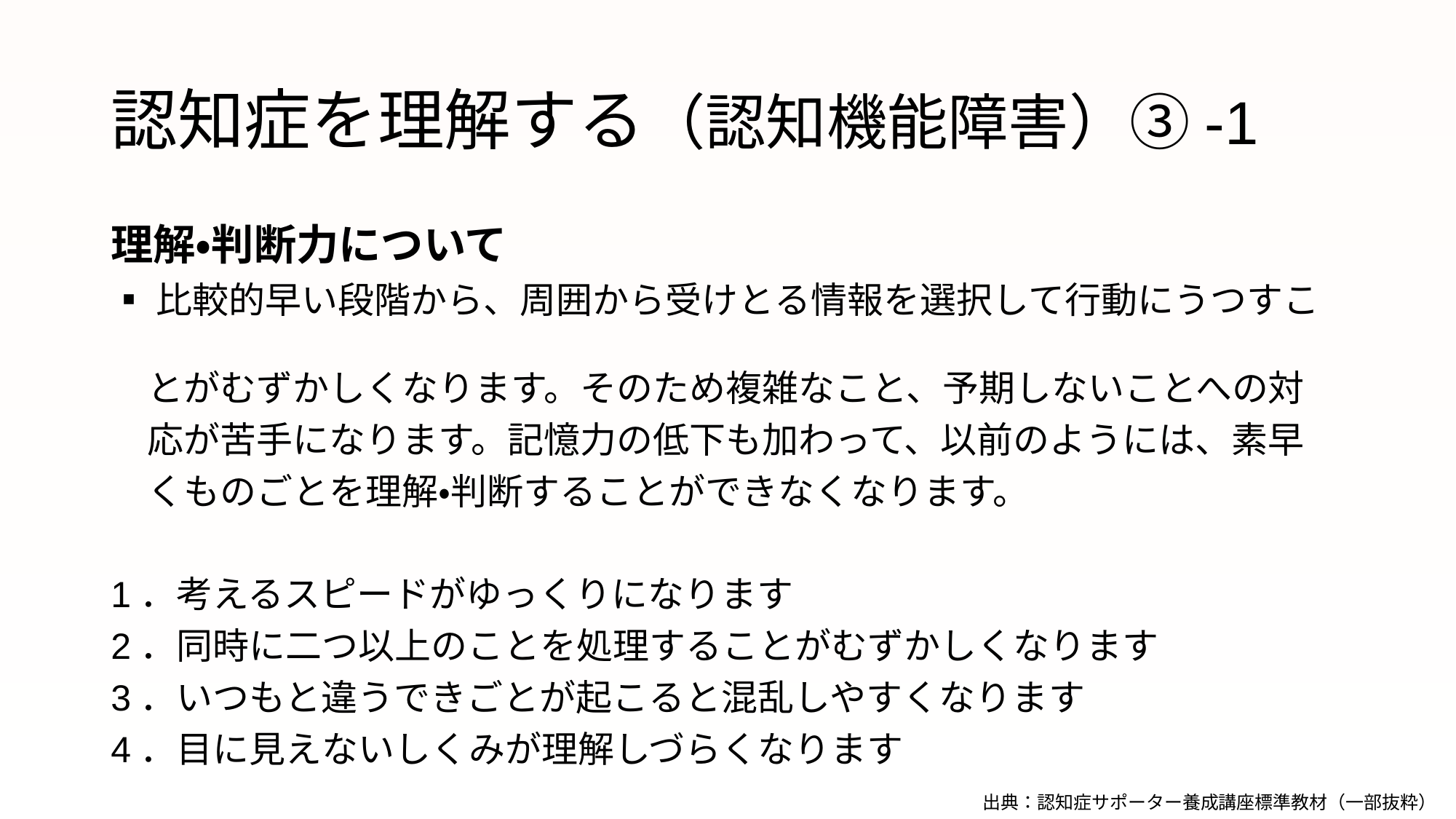

# 認知症を理解する（認知機能障害）③-1
理解・判断力について
▪比較的早い段階から、周囲から受けとる情報を選択して行動にうつすこ
　とがむずかしくなります。そのため複雑なこと、予期しないことへの対
　応が苦手になります。記憶力の低下も加わって、以前のようには、素早
　くものごとを理解・判断することができなくなります。

1．考えるスピードがゆっくりになります
2．同時に二つ以上のことを処理することがむずかしくなります
3．いつもと違うできごとが起こると混乱しやすくなります
4．目に見えないしくみが理解しづらくなります
出典：認知症サポーター養成講座標準教材（一部抜粋）